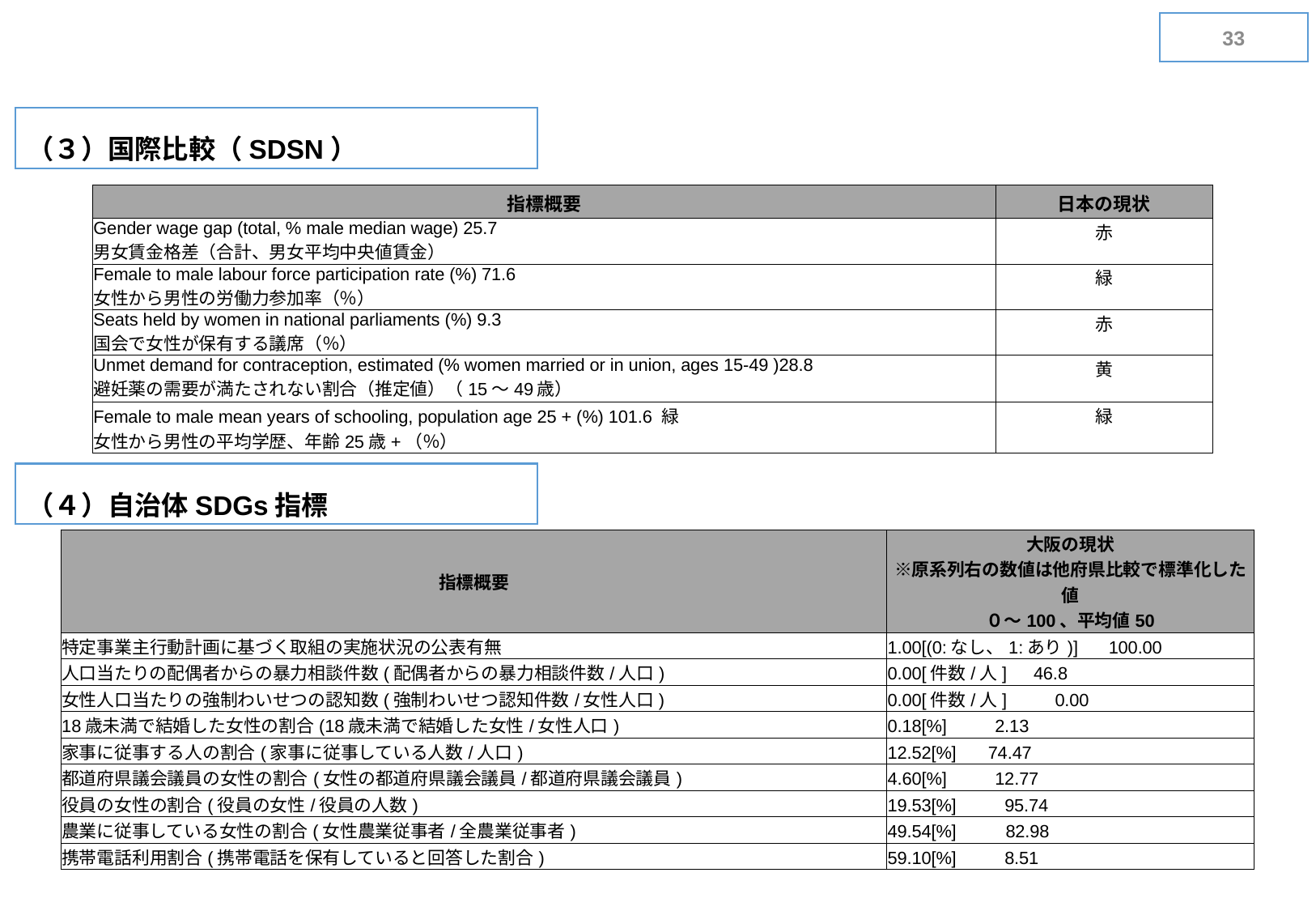

33
（３）国際比較（SDSN）
| 指標概要 | 日本の現状 |
| --- | --- |
| Gender wage gap (total, % male median wage) 25.7 男女賃金格差（合計、男女平均中央値賃金） | 赤 |
| Female to male labour force participation rate (%) 71.6 女性から男性の労働力参加率（％） | 緑 |
| Seats held by women in national parliaments (%) 9.3 国会で女性が保有する議席（％） | 赤 |
| Unmet demand for contraception, estimated (% women married or in union, ages 15-49 )28.8 避妊薬の需要が満たされない割合（推定値）（15〜49歳） | 黄 |
| Female to male mean years of schooling, population age 25 + (%) 101.6 緑 女性から男性の平均学歴、年齢25歳+（％） | 緑 |
（４）自治体SDGs指標
| 指標概要 | 大阪の現状 ※原系列右の数値は他府県比較で標準化した値 ０～100、平均値50 |
| --- | --- |
| 特定事業主⾏動計画に基づく取組の実施状況の公表有無 | 1.00[(0:なし、1:あり)]　 100.00 |
| ⼈⼝当たりの配偶者からの暴⼒相談件数(配偶者からの暴⼒相談件数/⼈⼝) | 0.00[件数/⼈]　46.8 |
| ⼥性⼈⼝当たりの強制わいせつの認知数(強制わいせつ認知件数/⼥性⼈⼝) | 0.00[件数/⼈]　　 0.00 |
| 18歳未満で結婚した⼥性の割合(18歳未満で結婚した⼥性/⼥性⼈⼝) | 0.18[%]　　 2.13 |
| 家事に従事する⼈の割合(家事に従事している⼈数/⼈⼝) | 12.52[%] 　74.47 |
| 都道府県議会議員の⼥性の割合(⼥性の都道府県議会議員/都道府県議会議員) | 4.60[%]　　 12.77 |
| 役員の⼥性の割合(役員の⼥性/役員の⼈数) | 19.53[%]　　 95.74 |
| 農業に従事している⼥性の割合(⼥性農業従事者/全農業従事者) | 49.54[%] 　　82.98 |
| 携帯電話利⽤割合(携帯電話を保有していると回答した割合) | 59.10[%]　　 8.51 |